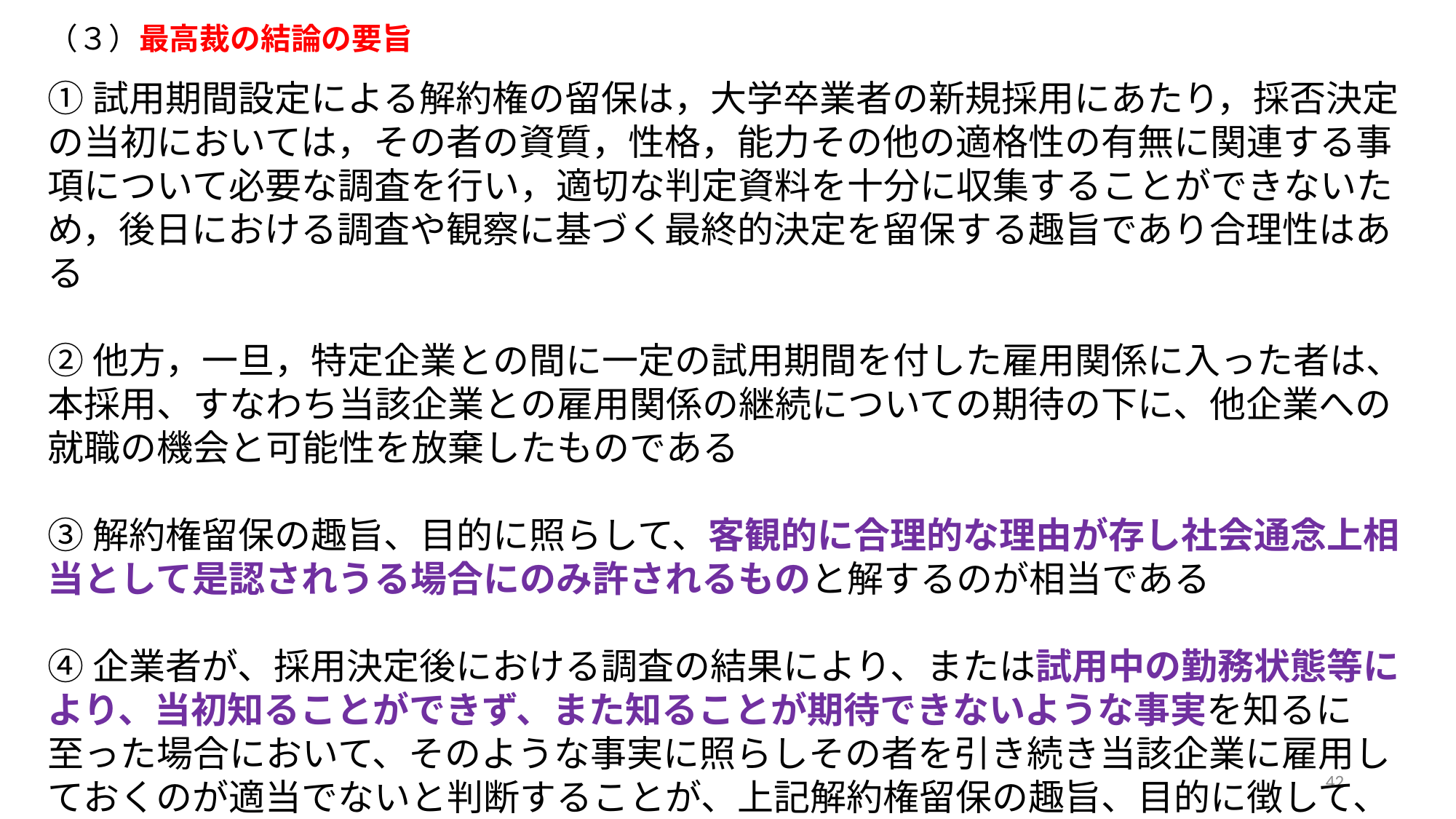

# （３）最高裁の結論の要旨
①試用期間設定による解約権の留保は，大学卒業者の新規採用にあたり，採否決定の当初においては，その者の資質，性格，能力その他の適格性の有無に関連する事項について必要な調査を行い，適切な判定資料を十分に収集することができないため，後日における調査や観察に基づく最終的決定を留保する趣旨であり合理性はある
②他方，一旦，特定企業との間に一定の試用期間を付した雇用関係に入った者は、本採用、すなわち当該企業との雇用関係の継続についての期待の下に、他企業への就職の機会と可能性を放棄したものである
③解約権留保の趣旨、目的に照らして、客観的に合理的な理由が存し社会通念上相当として是認されうる場合にのみ許されるものと解するのが相当である
④企業者が、採用決定後における調査の結果により、または試用中の勤務状態等により、当初知ることができず、また知ることが期待できないような事実を知るに至った場合において、そのような事実に照らしその者を引き続き当該企業に雇用しておくのが適当でないと判断することが、上記解約権留保の趣旨、目的に徴して、客観的に相当であると認められる場合には、さきに留保した解約権を行使することができる

42